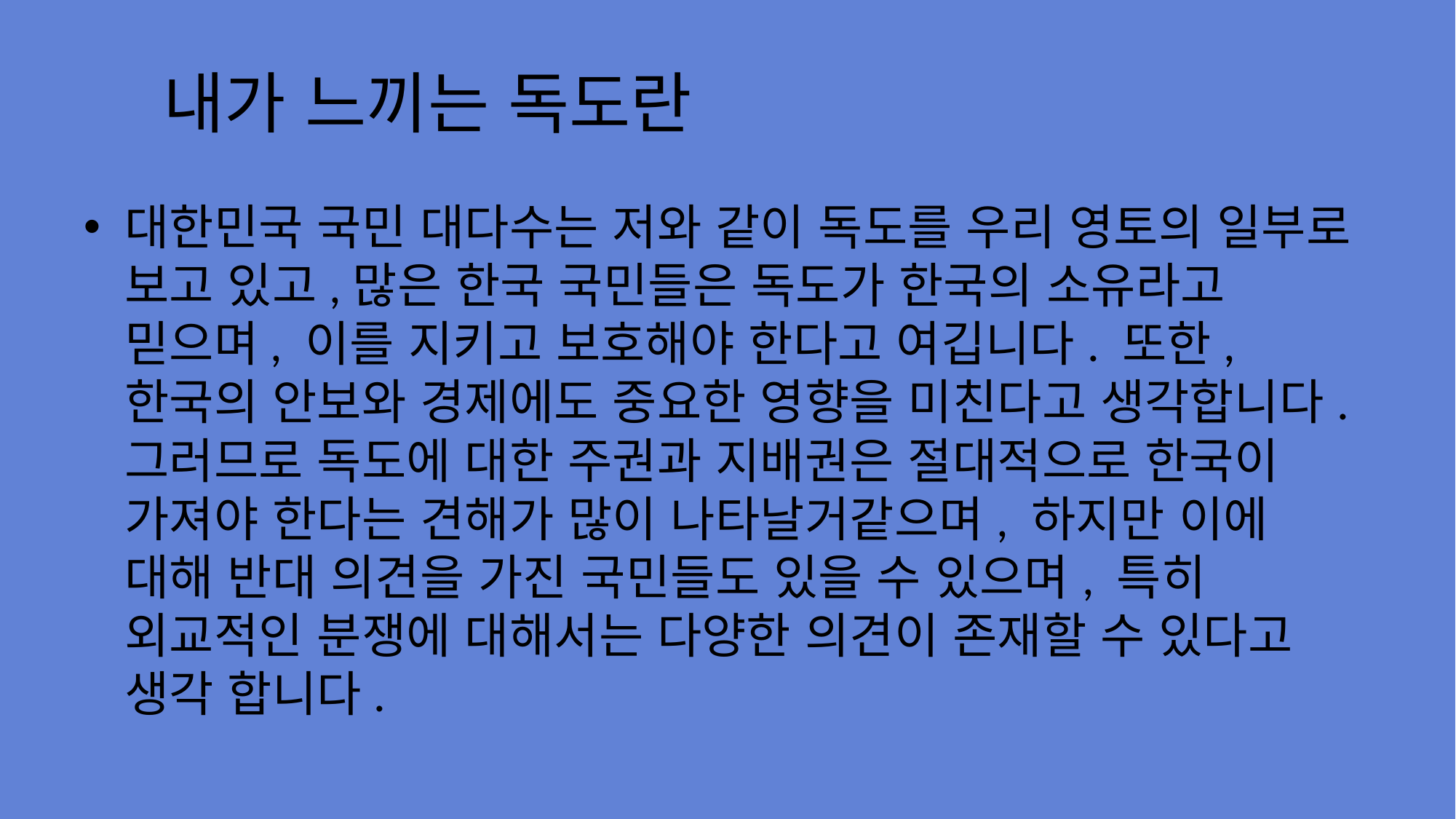

# 내가 느끼는 독도란
대한민국 국민 대다수는 저와 같이 독도를 우리 영토의 일부로 보고 있고,많은 한국 국민들은 독도가 한국의 소유라고 믿으며, 이를 지키고 보호해야 한다고 여깁니다. 또한,한국의 안보와 경제에도 중요한 영향을 미친다고 생각합니다. 그러므로 독도에 대한 주권과 지배권은 절대적으로 한국이 가져야 한다는 견해가 많이 나타날거같으며, 하지만 이에 대해 반대 의견을 가진 국민들도 있을 수 있으며, 특히 외교적인 분쟁에 대해서는 다양한 의견이 존재할 수 있다고 생각 합니다.